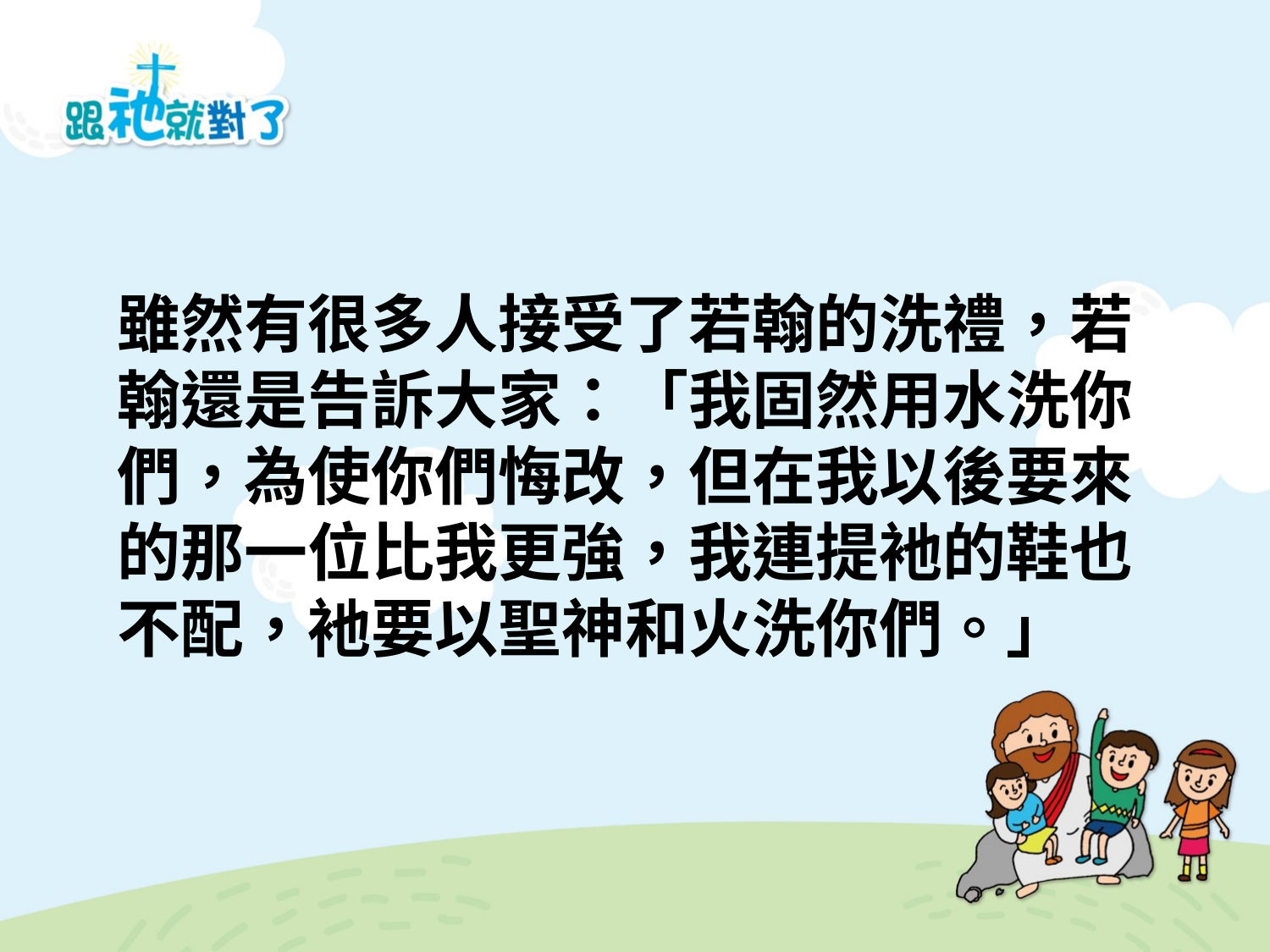

雖然有很多人接受了若翰的洗禮，若翰還是告訴大家：「我固然用水洗你們，為使你們悔改，但在我以後要來的那一位比我更強，我連提衪的鞋也不配，衪要以聖神和火洗你們。」